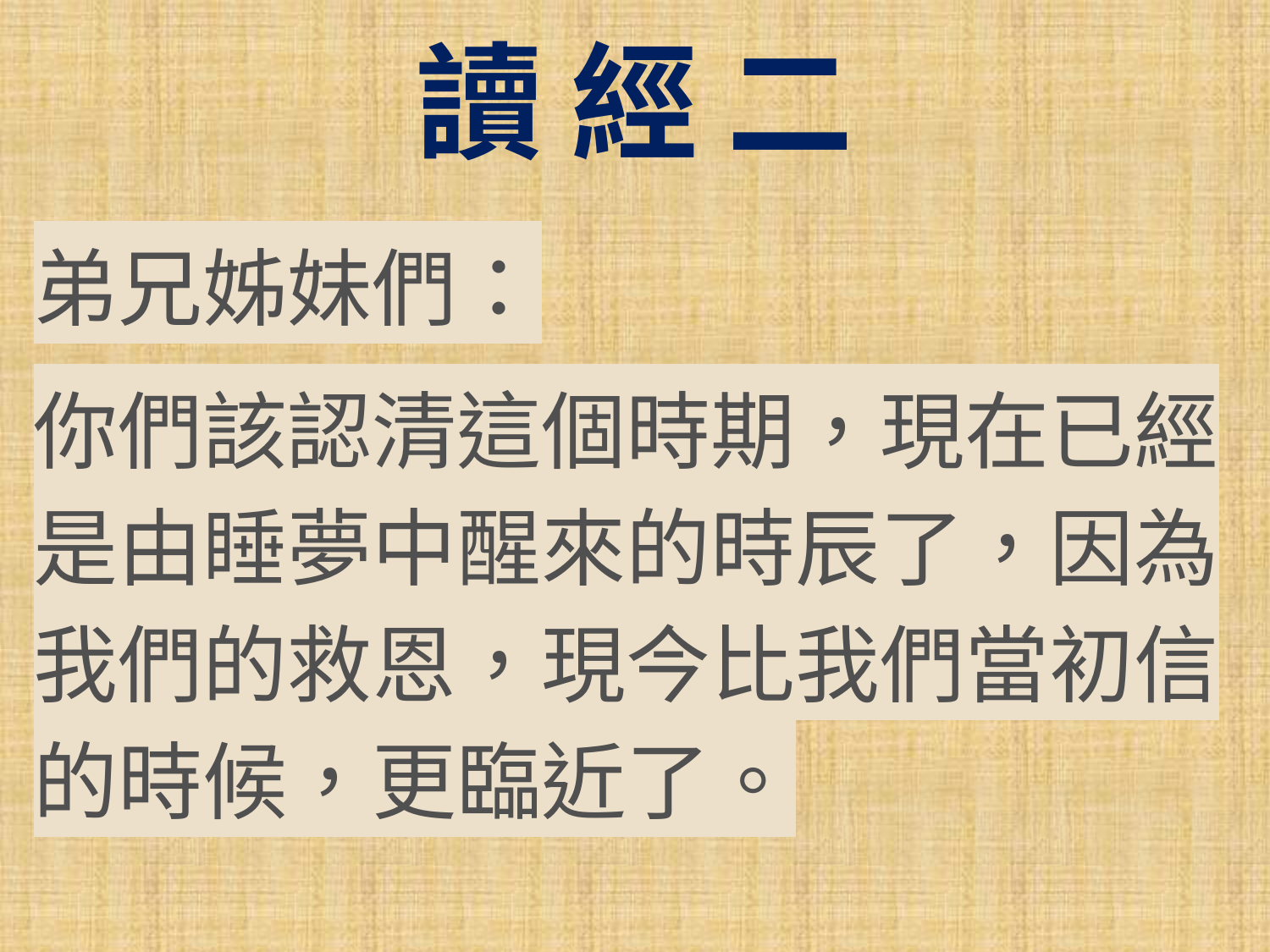

讀 經 二

弟兄姊妹們：
你們該認清這個時期，現在已經是由睡夢中醒來的時辰了，因為我們的救恩，現今比我們當初信的時候，更臨近了。